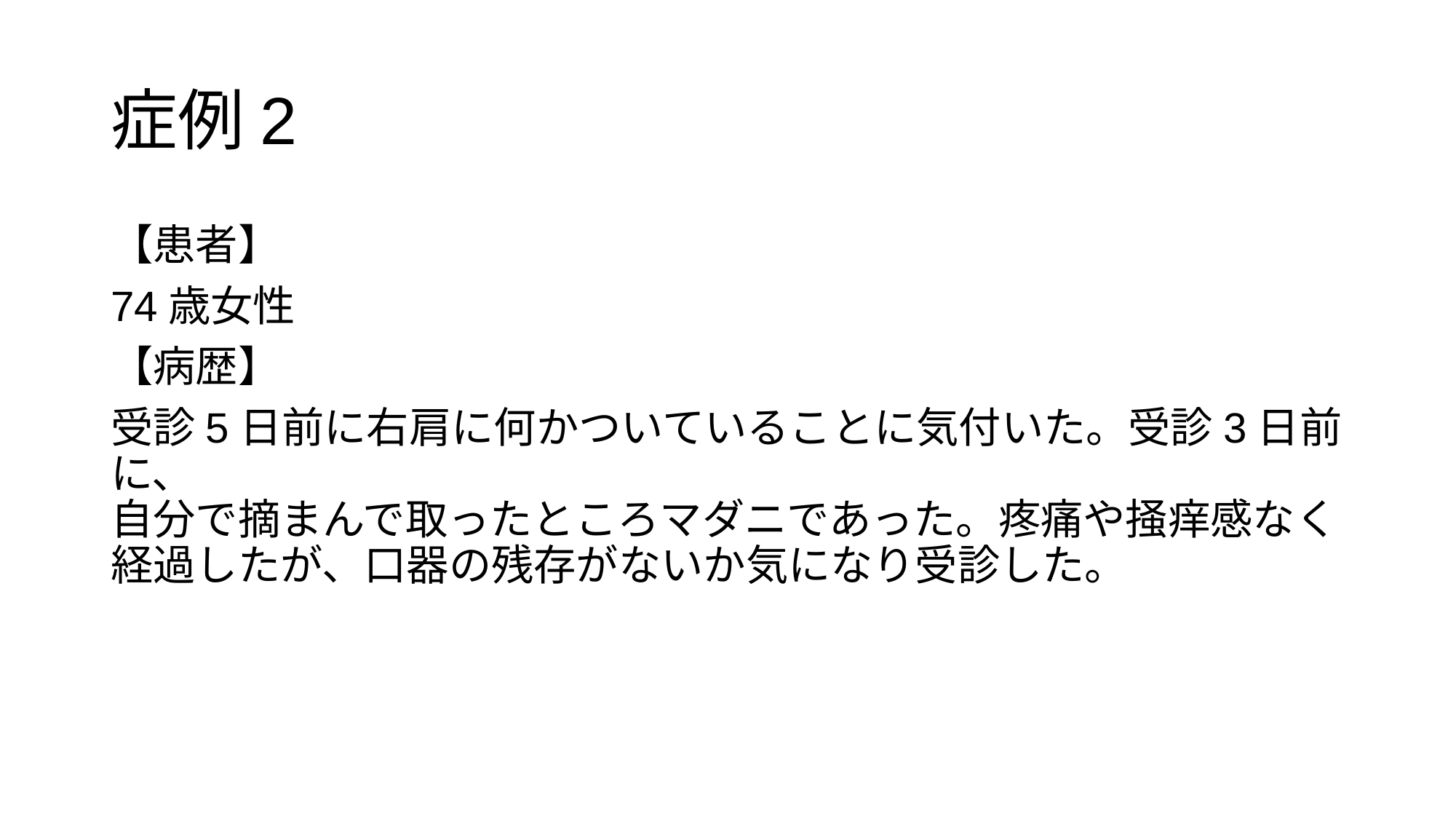

# 症例2
【患者】
74歳女性
【病歴】
受診5日前に右肩に何かついていることに気付いた。受診3日前に、
自分で摘まんで取ったところマダニであった。疼痛や掻痒感なく
経過したが、口器の残存がないか気になり受診した。